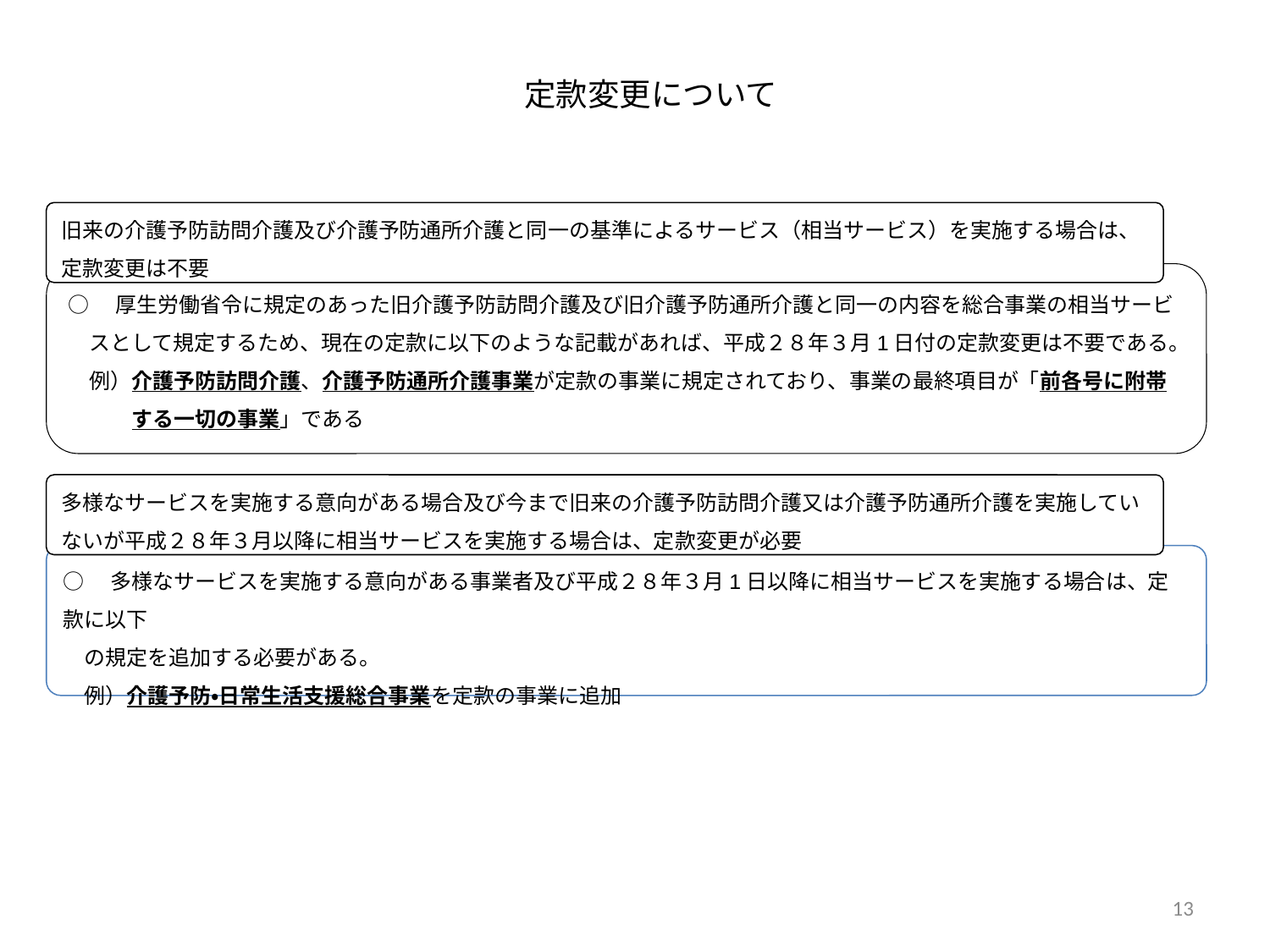

# 定款変更について
旧来の介護予防訪問介護及び介護予防通所介護と同⼀の基準によるサービス（相当サービス）を実施する場合は、定款変更は不要
○　厚⽣労働省令に規定のあった旧介護予防訪問介護及び旧介護予防通所介護と同⼀の内容を総合事業の相当サービ
　スとして規定するため、現在の定款に以下のような記載があれば、平成２８年３⽉1⽇付の定款変更は不要である。
　例）介護予防訪問介護、介護予防通所介護事業が定款の事業に規定されており、事業の最終項⽬が「前各号に附帯
　　　する⼀切の事業」である
多様なサービスを実施する意向がある場合及び今まで旧来の介護予防訪問介護⼜は介護予防通所介護を実施していないが平成２８年３⽉以降に相当サービスを実施する場合は、定款変更が必要
○　多様なサービスを実施する意向がある事業者及び平成２８年３⽉1⽇以降に相当サービスを実施する場合は、定款に以下
　の規定を追加する必要がある。
　例）介護予防・⽇常⽣活⽀援総合事業を定款の事業に追加
13